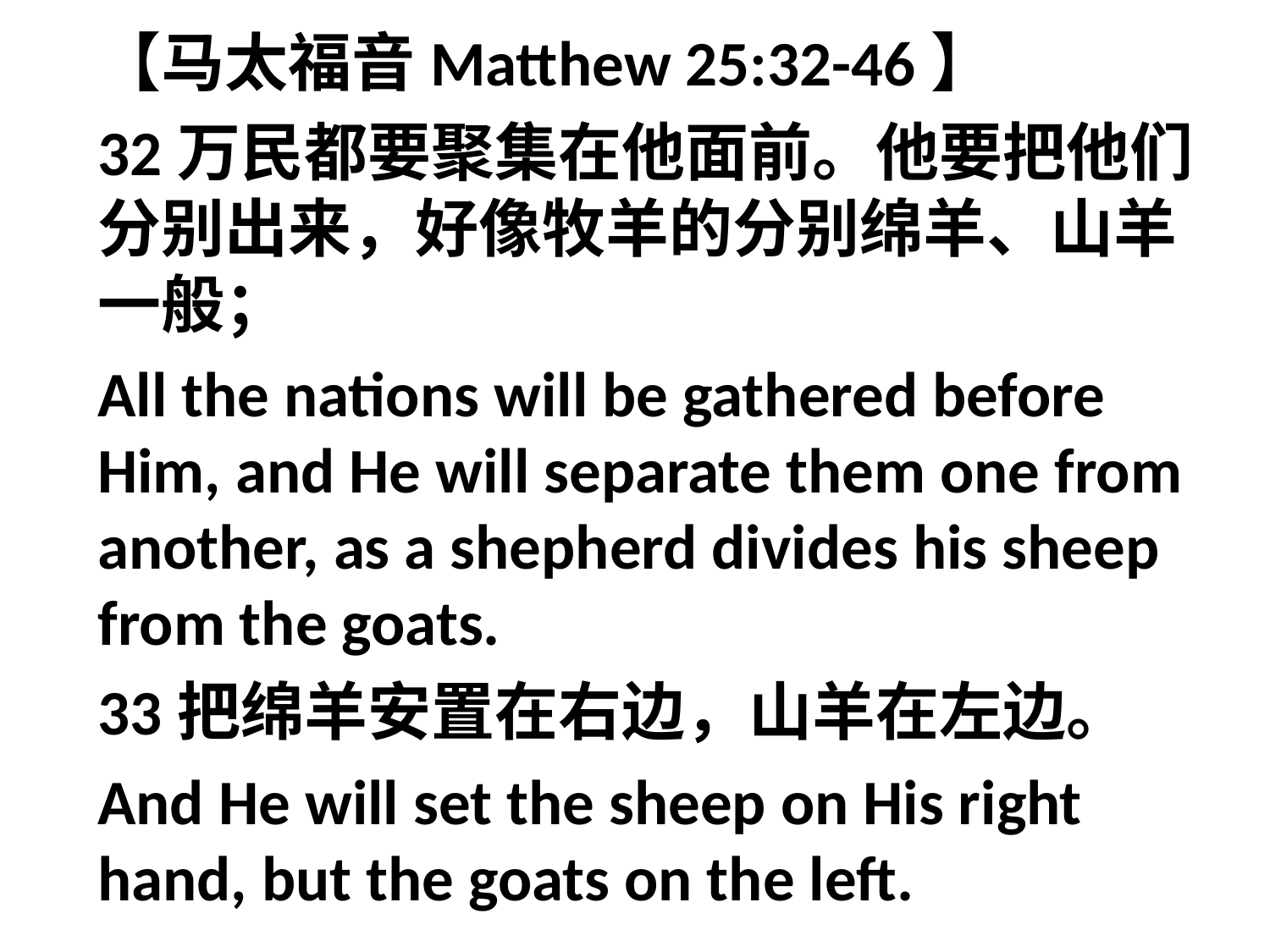

【马太福音Matthew 25:32-46】
32万民都要聚集在他面前。他要把他们分别出来，好像牧羊的分别绵羊、山羊一般；
All the nations will be gathered before Him, and He will separate them one from another, as a shepherd divides his sheep from the goats.
33把绵羊安置在右边，山羊在左边。
And He will set the sheep on His right hand, but the goats on the left.